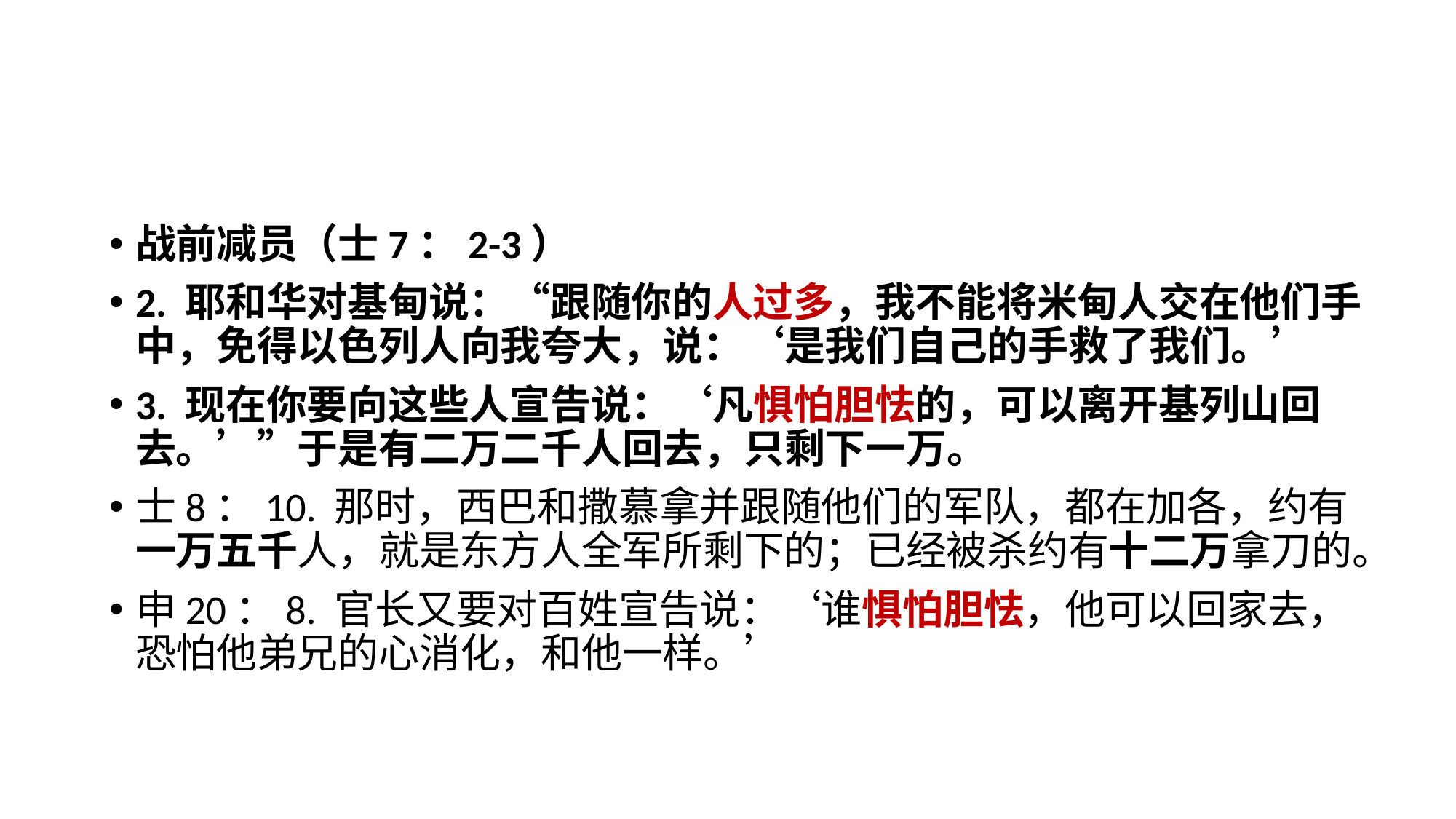

战前减员（士7：2-3）
2. 耶和华对基甸说：“跟随你的人过多，我不能将米甸人交在他们手中，免得以色列人向我夸大，说：‘是我们自己的手救了我们。’
3. 现在你要向这些人宣告说：‘凡惧怕胆怯的，可以离开基列山回去。’”于是有二万二千人回去，只剩下一万。
士8：10. 那时，西巴和撒慕拿并跟随他们的军队，都在加各，约有一万五千人，就是东方人全军所剩下的；已经被杀约有十二万拿刀的。
申20：8. 官长又要对百姓宣告说：‘谁惧怕胆怯，他可以回家去，恐怕他弟兄的心消化，和他一样。’